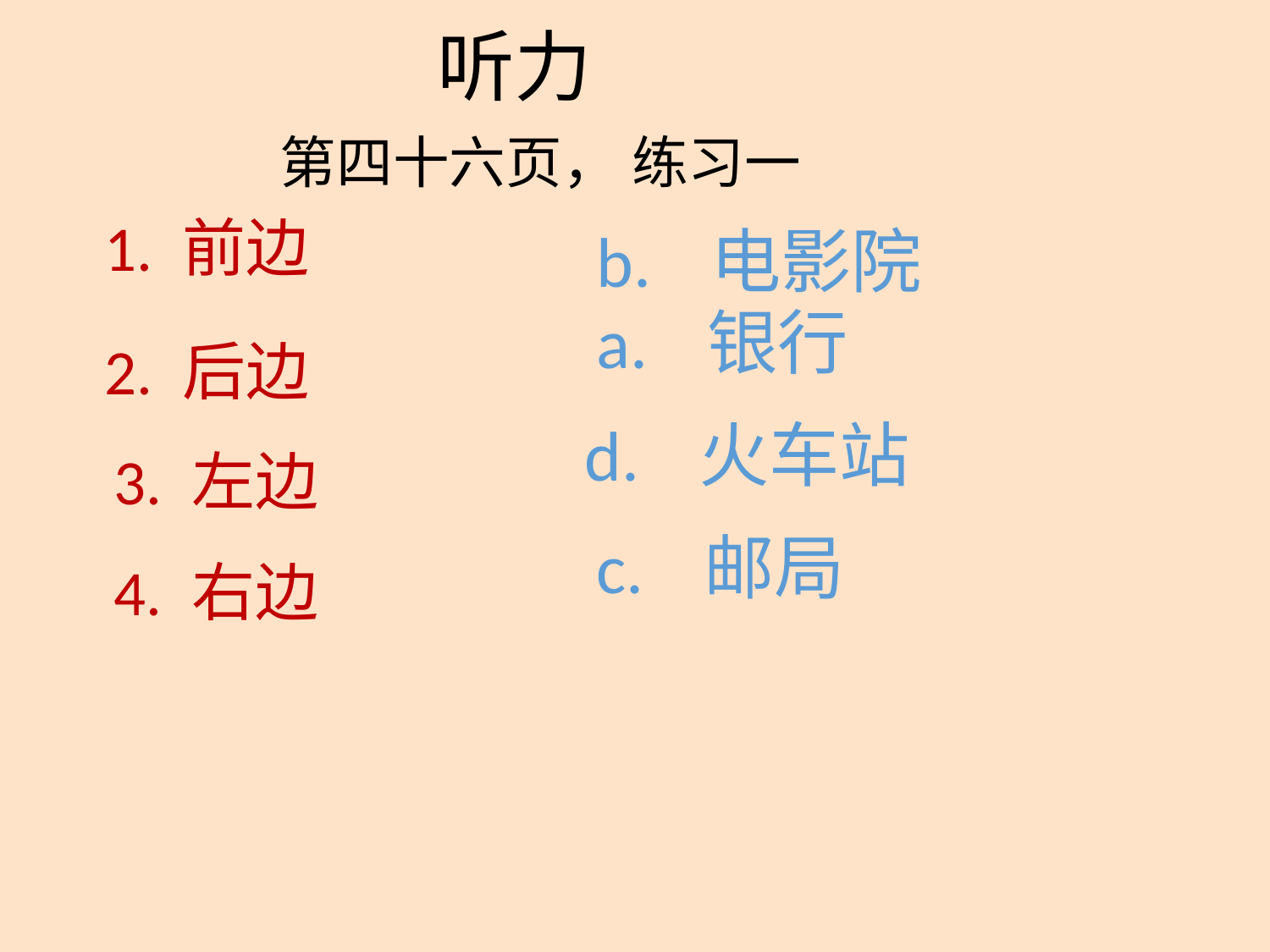

听力
第四十六页， 练习一
1. 前边
b. 电影院
a. 银行
2. 后边
d. 火车站
3. 左边
c. 邮局
4. 右边